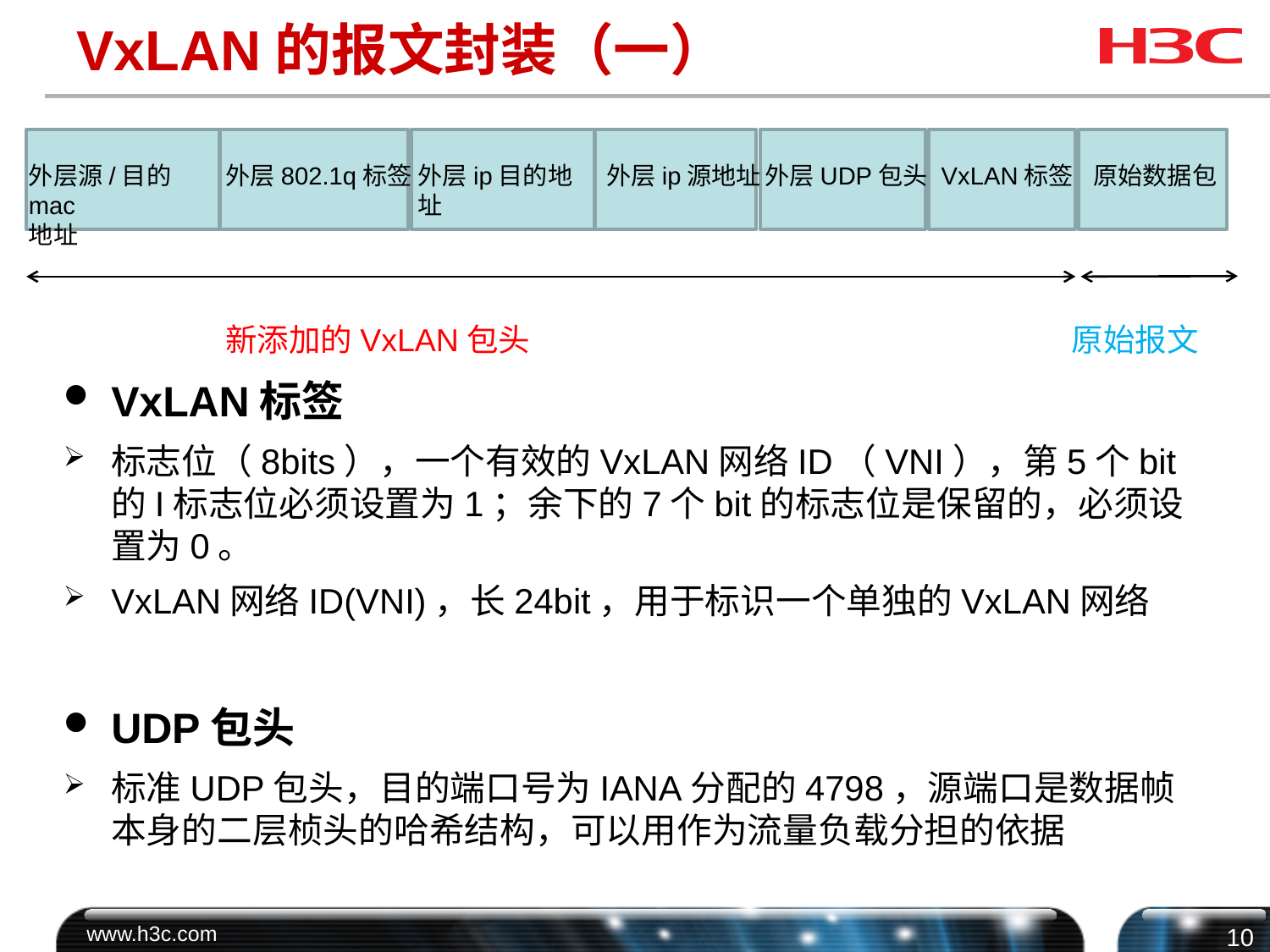

# VxLAN的报文封装（一）

外层源/目的mac
地址
外层802.1q标签
外层ip目的地址
外层ip源地址
外层UDP包头
VxLAN标签
原始数据包
新添加的VxLAN包头
原始报文
VxLAN标签
标志位（8bits），一个有效的VxLAN网络ID（VNI），第5个bit的I标志位必须设置为1；余下的7个bit的标志位是保留的，必须设置为0。
VxLAN网络ID(VNI)，长24bit，用于标识一个单独的VxLAN网络

UDP包头
标准UDP包头，目的端口号为IANA分配的4798，源端口是数据帧本身的二层桢头的哈希结构，可以用作为流量负载分担的依据